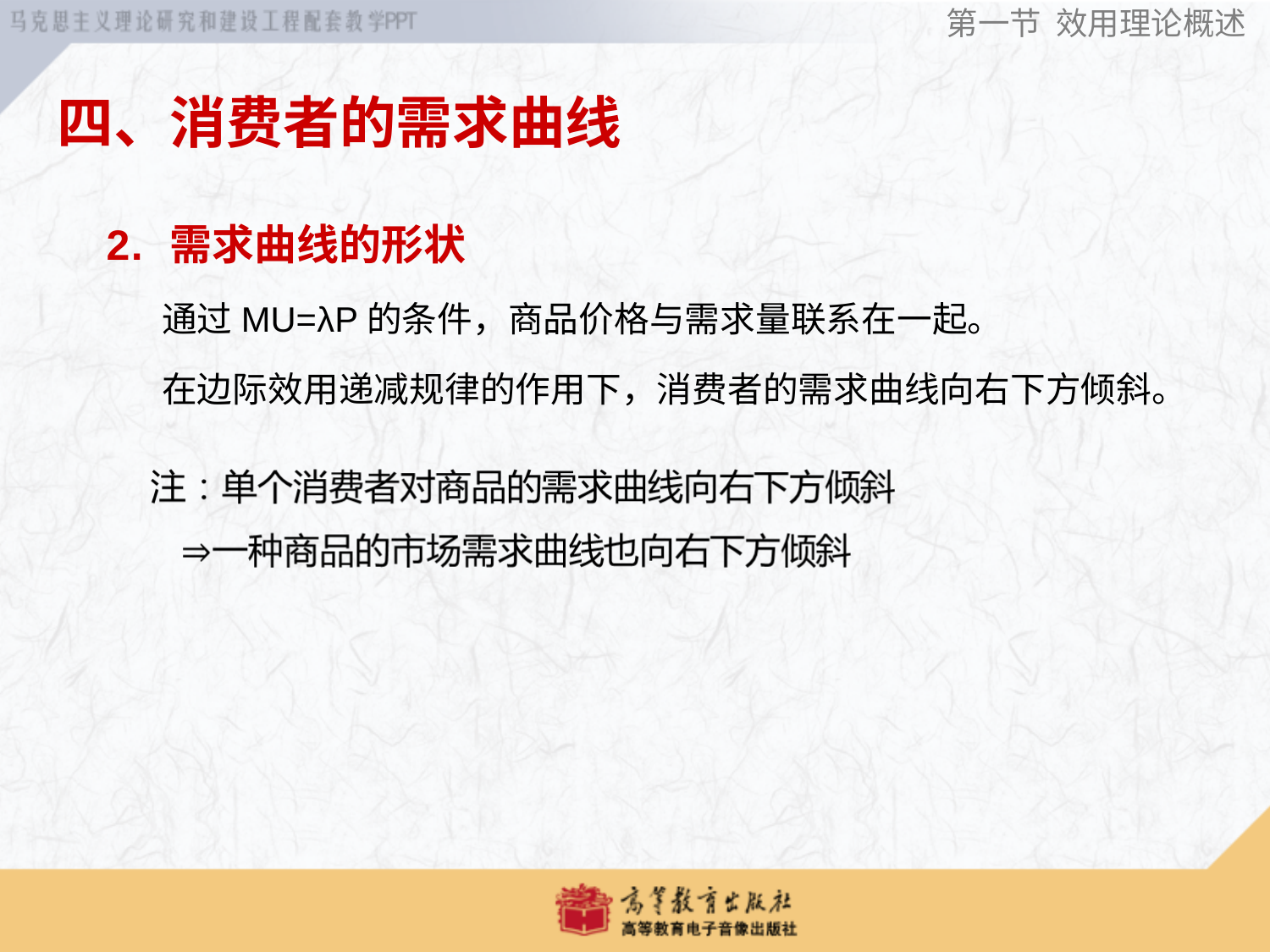

第一节  效用理论概述
四、消费者的需求曲线
需求曲线的形状
通过MU=λP的条件，商品价格与需求量联系在一起。
在边际效用递减规律的作用下，消费者的需求曲线向右下方倾斜。